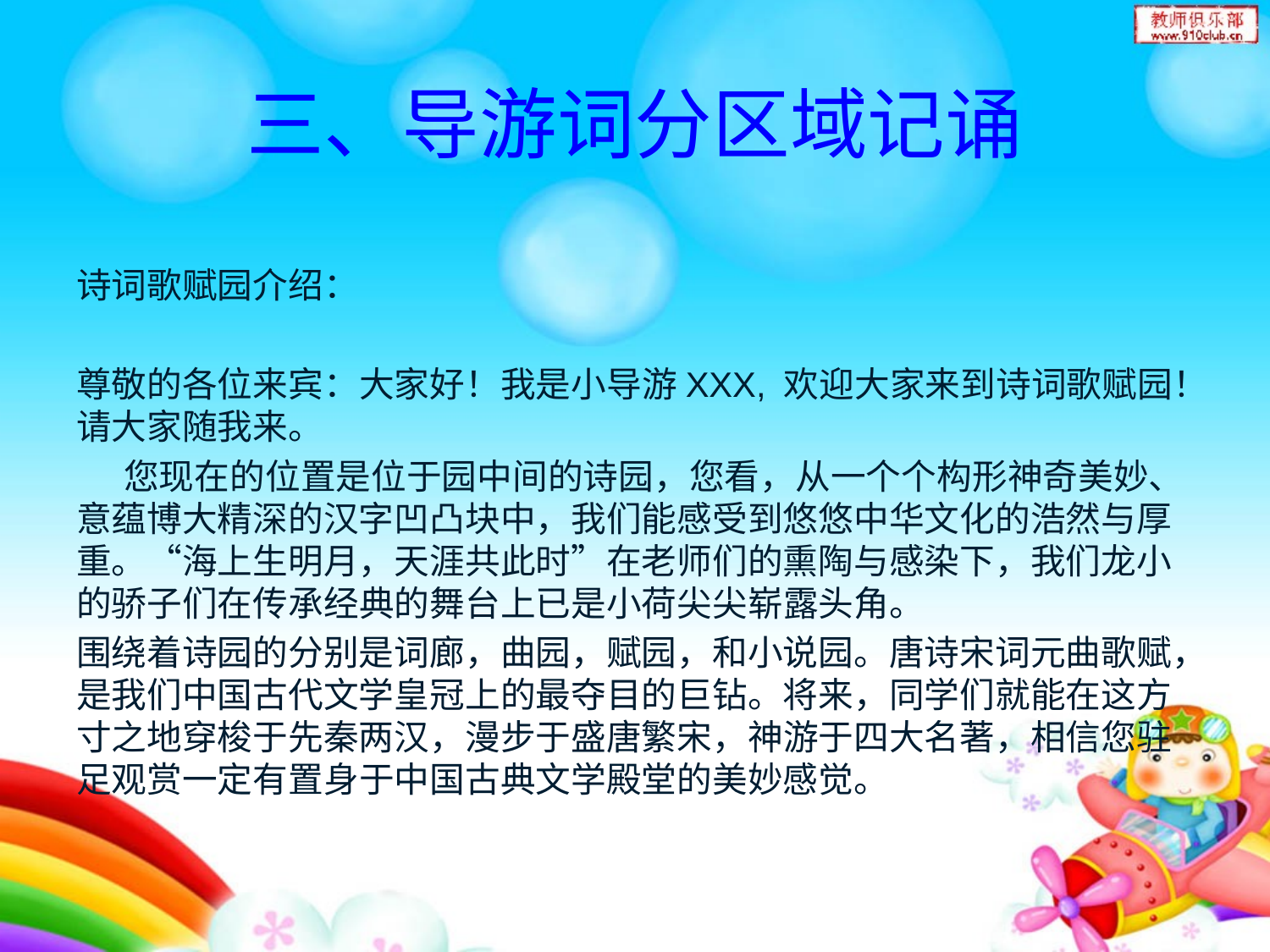

# 三、导游词分区域记诵
诗词歌赋园介绍：

尊敬的各位来宾：大家好！我是小导游XXX, 欢迎大家来到诗词歌赋园！请大家随我来。
     您现在的位置是位于园中间的诗园，您看，从一个个构形神奇美妙、意蕴博大精深的汉字凹凸块中，我们能感受到悠悠中华文化的浩然与厚重。“海上生明月，天涯共此时”在老师们的熏陶与感染下，我们龙小的骄子们在传承经典的舞台上已是小荷尖尖崭露头角。
围绕着诗园的分别是词廊，曲园，赋园，和小说园。唐诗宋词元曲歌赋，是我们中国古代文学皇冠上的最夺目的巨钻。将来，同学们就能在这方寸之地穿梭于先秦两汉，漫步于盛唐繁宋，神游于四大名著，相信您驻足观赏一定有置身于中国古典文学殿堂的美妙感觉。